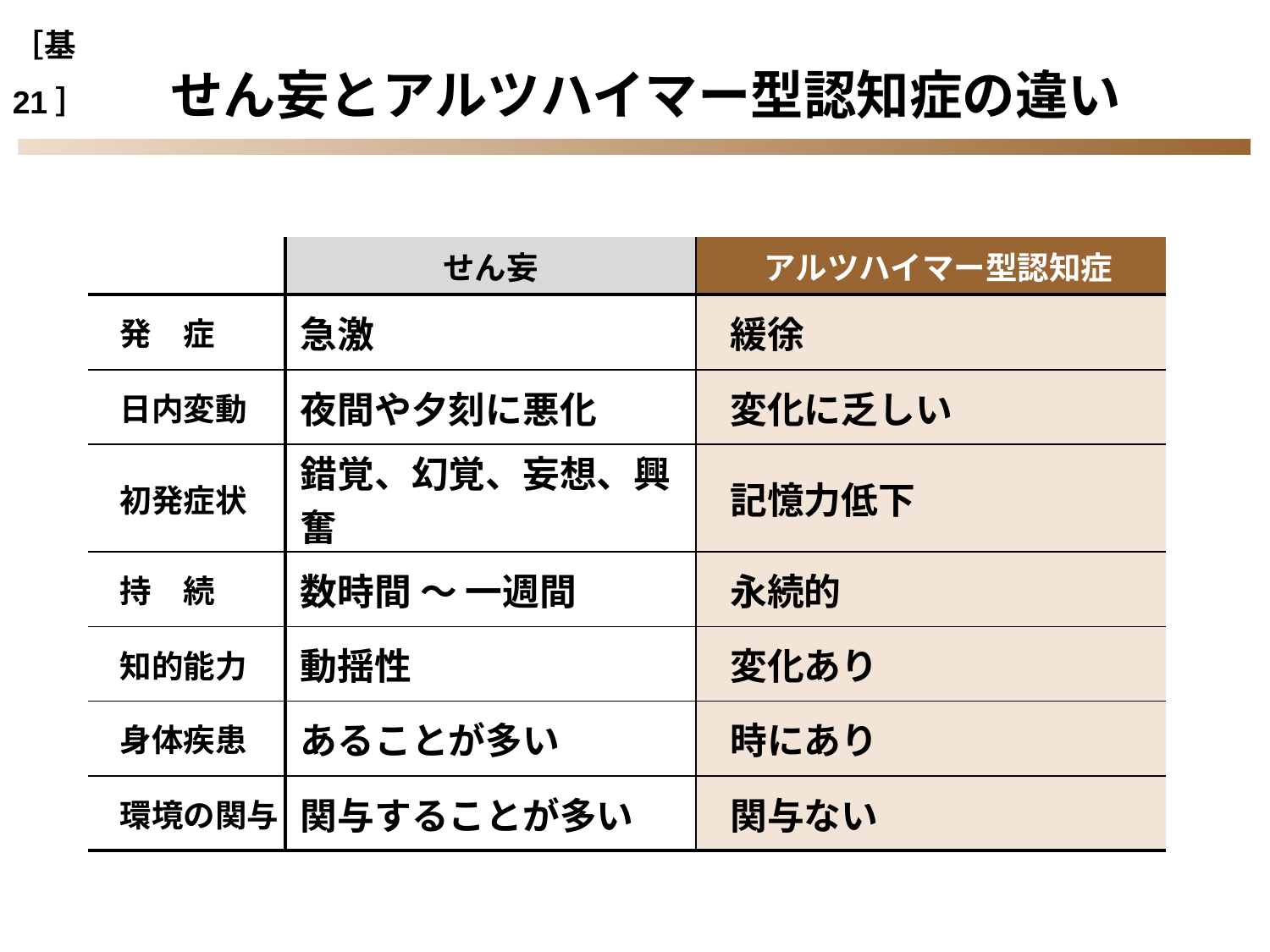

［基21］
せん妄とアルツハイマー型認知症の違い

|  | せん妄 | アルツハイマー型認知症 |
| --- | --- | --- |
| 発　症 | 急激 | 緩徐 |
| 日内変動 | 夜間や夕刻に悪化 | 変化に乏しい |
| 初発症状 | 錯覚、幻覚、妄想、興奮 | 記憶力低下 |
| 持　続 | 数時間 ～ 一週間 | 永続的 |
| 知的能力 | 動揺性 | 変化あり |
| 身体疾患 | あることが多い | 時にあり |
| 環境の関与 | 関与することが多い | 関与ない |